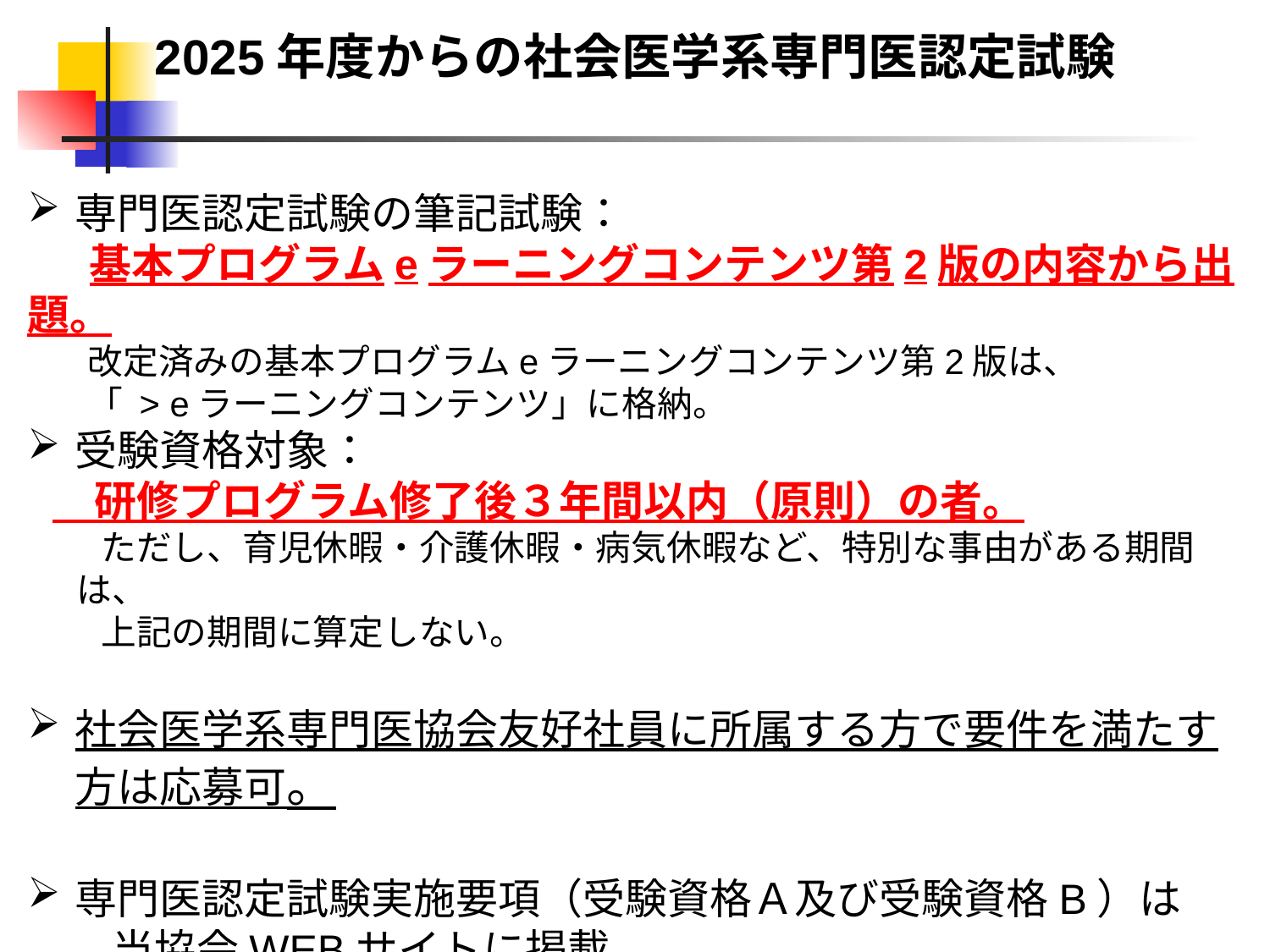

2025年度からの社会医学系専門医認定試験

専門医認定試験の筆記試験：
 　基本プログラムeラーニングコンテンツ第2版の内容から出題。
　改定済みの基本プログラムeラーニングコンテンツ第2版は、
　「 > eラーニングコンテンツ」に格納。
受験資格対象：
　研修プログラム修了後３年間以内（原則）の者。
ただし、育児休暇・介護休暇・病気休暇など、特別な事由がある期間は、
上記の期間に算定しない。

社会医学系専門医協会友好社員に所属する方で要件を満たす方は応募可。

専門医認定試験実施要項（受験資格Ａ及び受験資格B）は
　　当協会WEBサイトに掲載。